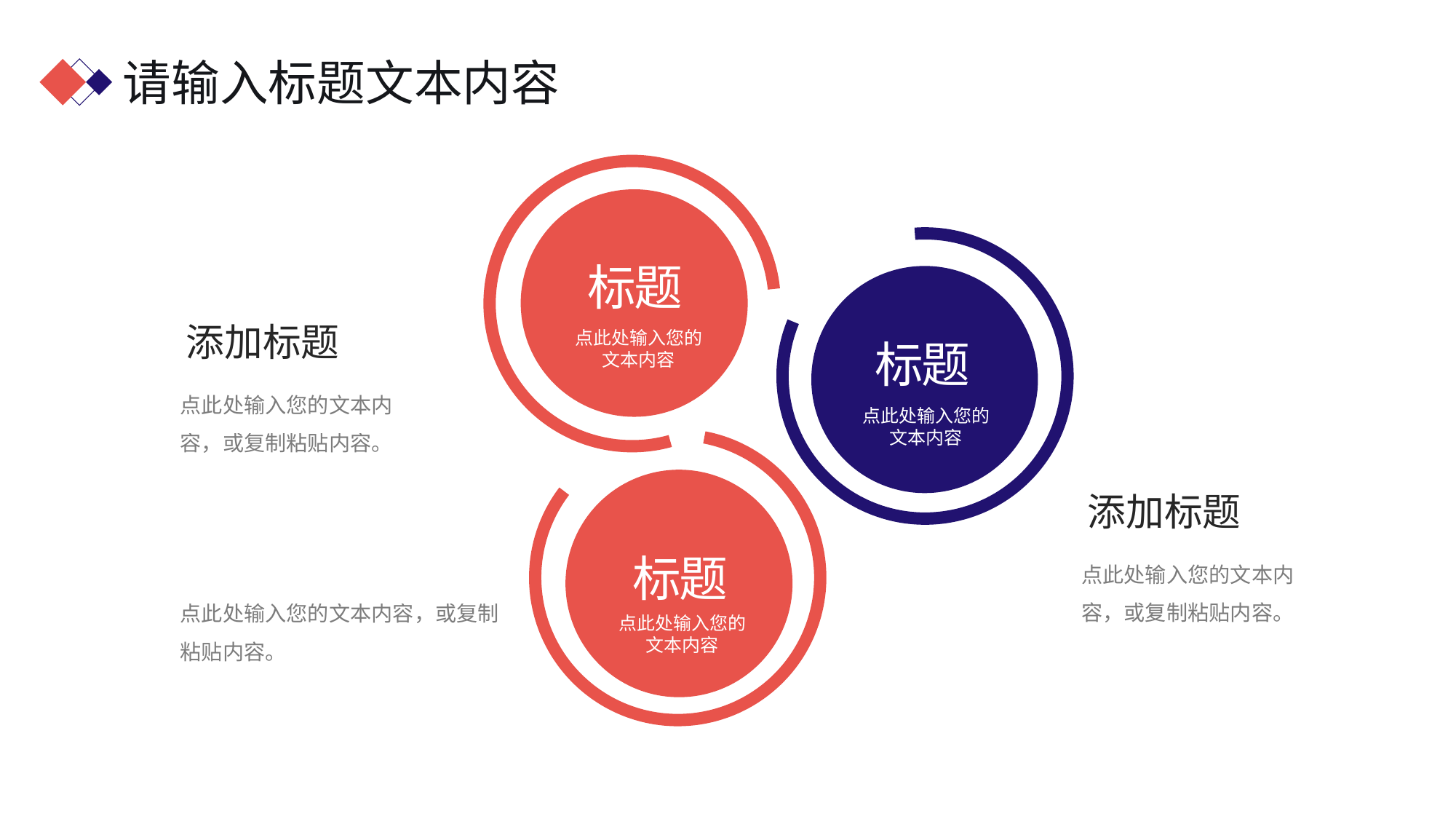

标题

标题
点此处输入您的
文本内容
点此处输入您的
文本内容

标题
点此处输入您的
文本内容
添加标题
点此处输入您的文本内容，或复制粘贴内容。
添加标题
点此处输入您的文本内容，或复制粘贴内容。
点此处输入您的文本内容，或复制粘贴内容。